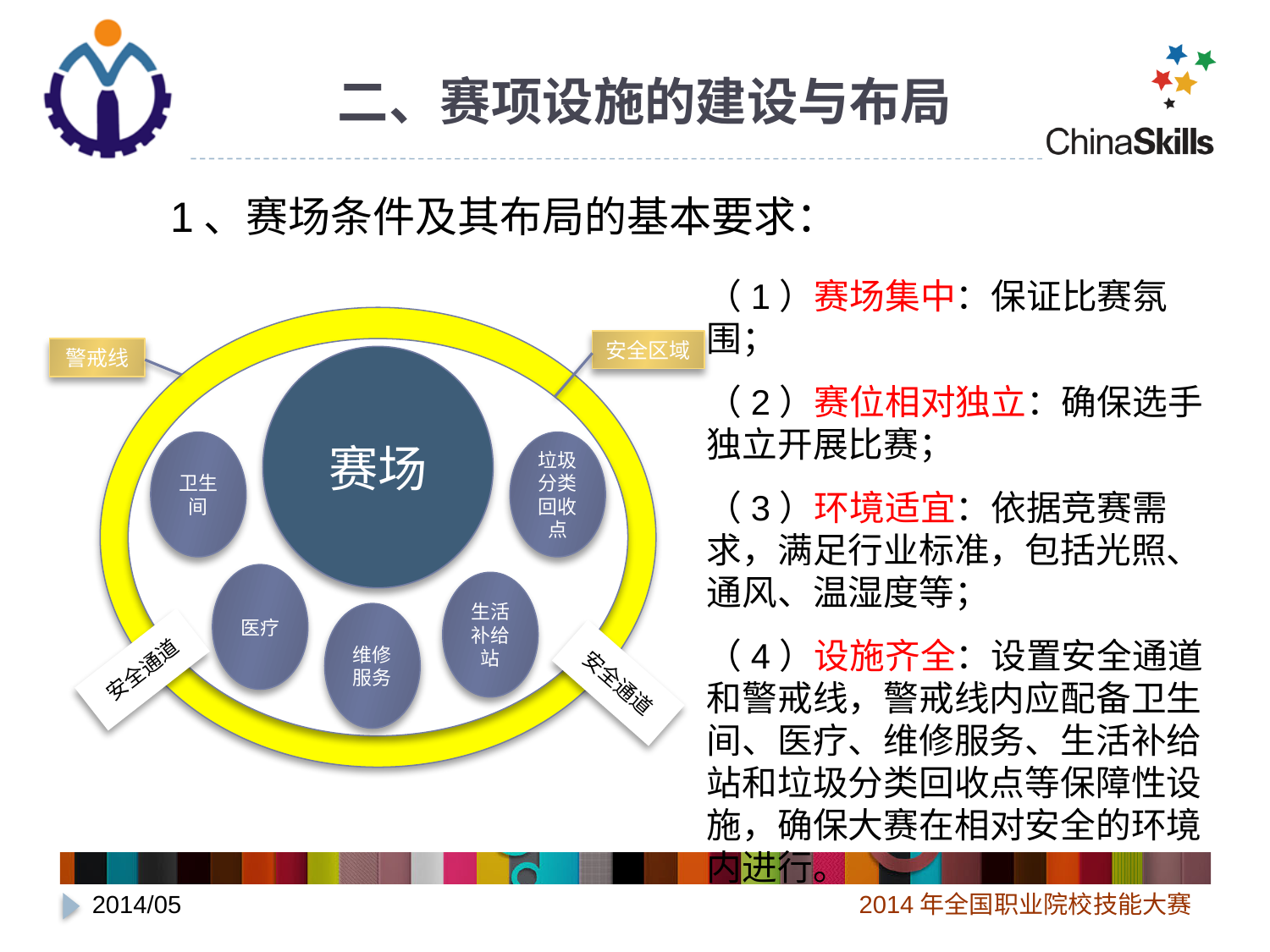

# 二、赛项设施的建设与布局
1、赛场条件及其布局的基本要求：
（1）赛场集中：保证比赛氛围；
（2）赛位相对独立：确保选手独立开展比赛；
（3）环境适宜：依据竞赛需求，满足行业标准，包括光照、通风、温湿度等；
（4）设施齐全：设置安全通道和警戒线，警戒线内应配备卫生间、医疗、维修服务、生活补给站和垃圾分类回收点等保障性设施，确保大赛在相对安全的环境内进行。

安全区域
警戒线

赛场
卫生间
垃圾分类回收点
医疗
生活补给站
维修服务
安全通道
安全通道
2014/05
2014年全国职业院校技能大赛